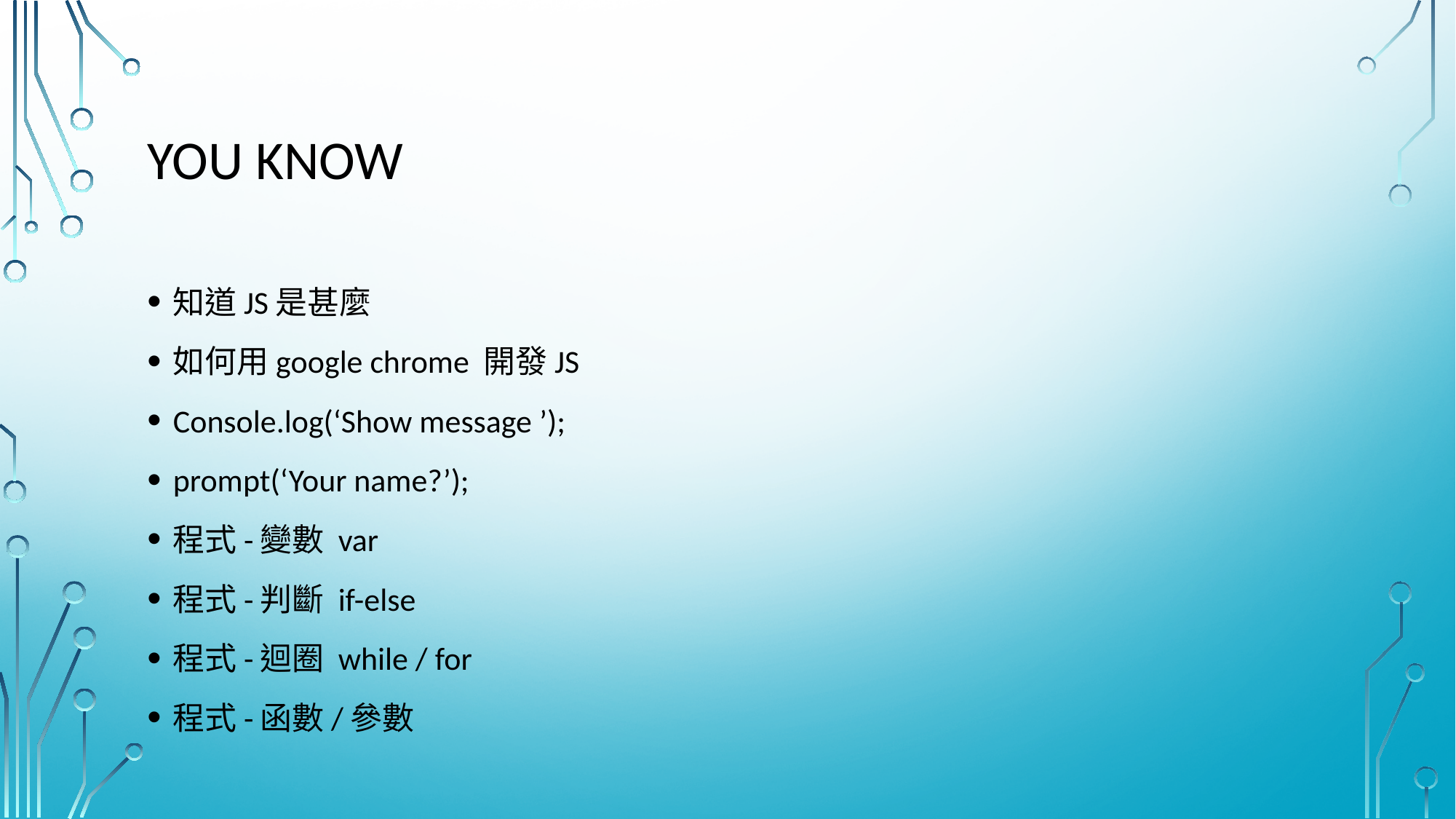

# You Know
知道JS是甚麼
如何用google chrome 開發JS
Console.log(‘Show message ’);
prompt(‘Your name?’);
程式-變數 var
程式-判斷 if-else
程式-迴圈 while / for
程式-函數/參數